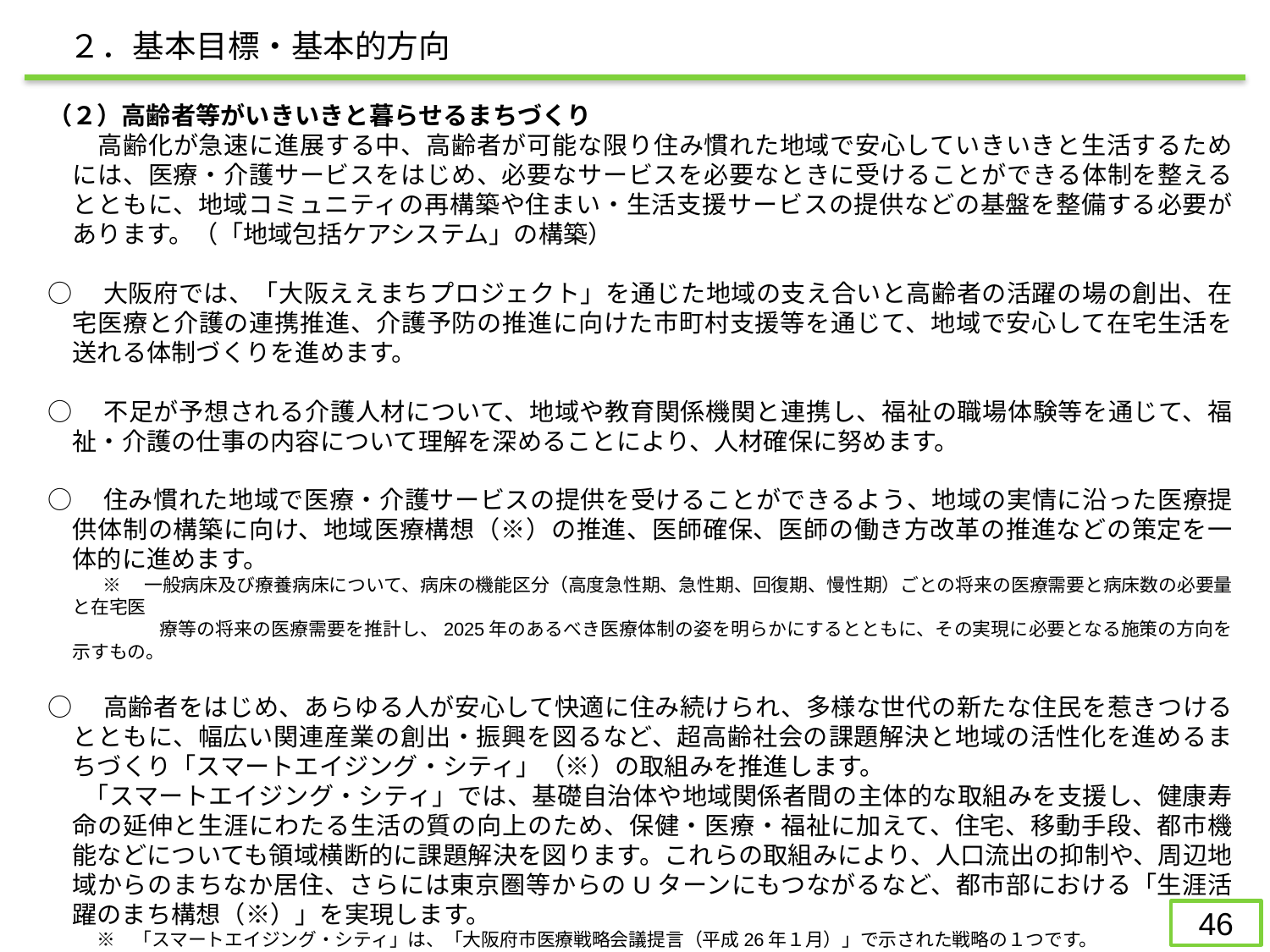

２．基本目標・基本的方向
（２）高齢者等がいきいきと暮らせるまちづくり
　　高齢化が急速に進展する中、高齢者が可能な限り住み慣れた地域で安心していきいきと生活するためには、医療・介護サービスをはじめ、必要なサービスを必要なときに受けることができる体制を整えるとともに、地域コミュニティの再構築や住まい・生活支援サービスの提供などの基盤を整備する必要があります。（「地域包括ケアシステム」の構築）

○　大阪府では、「大阪ええまちプロジェクト」を通じた地域の支え合いと高齢者の活躍の場の創出、在宅医療と介護の連携推進、介護予防の推進に向けた市町村支援等を通じて、地域で安心して在宅生活を送れる体制づくりを進めます。

○　不足が予想される介護人材について、地域や教育関係機関と連携し、福祉の職場体験等を通じて、福祉・介護の仕事の内容について理解を深めることにより、人材確保に努めます。

○　住み慣れた地域で医療・介護サービスの提供を受けることができるよう、地域の実情に沿った医療提供体制の構築に向け、地域医療構想（※）の推進、医師確保、医師の働き方改革の推進などの策定を一体的に進めます。
　　　※ 　一般病床及び療養病床について、病床の機能区分（高度急性期、急性期、回復期、慢性期）ごとの将来の医療需要と病床数の必要量と在宅医
　　　　　　療等の将来の医療需要を推計し、2025年のあるべき医療体制の姿を明らかにするとともに、その実現に必要となる施策の方向を示すもの。

○　高齢者をはじめ、あらゆる人が安心して快適に住み続けられ、多様な世代の新たな住民を惹きつけるとともに、幅広い関連産業の創出・振興を図るなど、超高齢社会の課題解決と地域の活性化を進めるまちづくり「スマートエイジング・シティ」（※）の取組みを推進します。
「スマートエイジング・シティ」では、基礎自治体や地域関係者間の主体的な取組みを支援し、健康寿命の延伸と生涯にわたる生活の質の向上のため、保健・医療・福祉に加えて、住宅、移動手段、都市機能などについても領域横断的に課題解決を図ります。これらの取組みにより、人口流出の抑制や、周辺地域からのまちなか居住、さらには東京圏等からのUターンにもつながるなど、都市部における「生涯活躍のまち構想（※）」を実現します。
　　※　「スマートエイジング・シティ」は、「大阪府市医療戦略会議提言（平成26年１月）」で示された戦略の１つです。

46